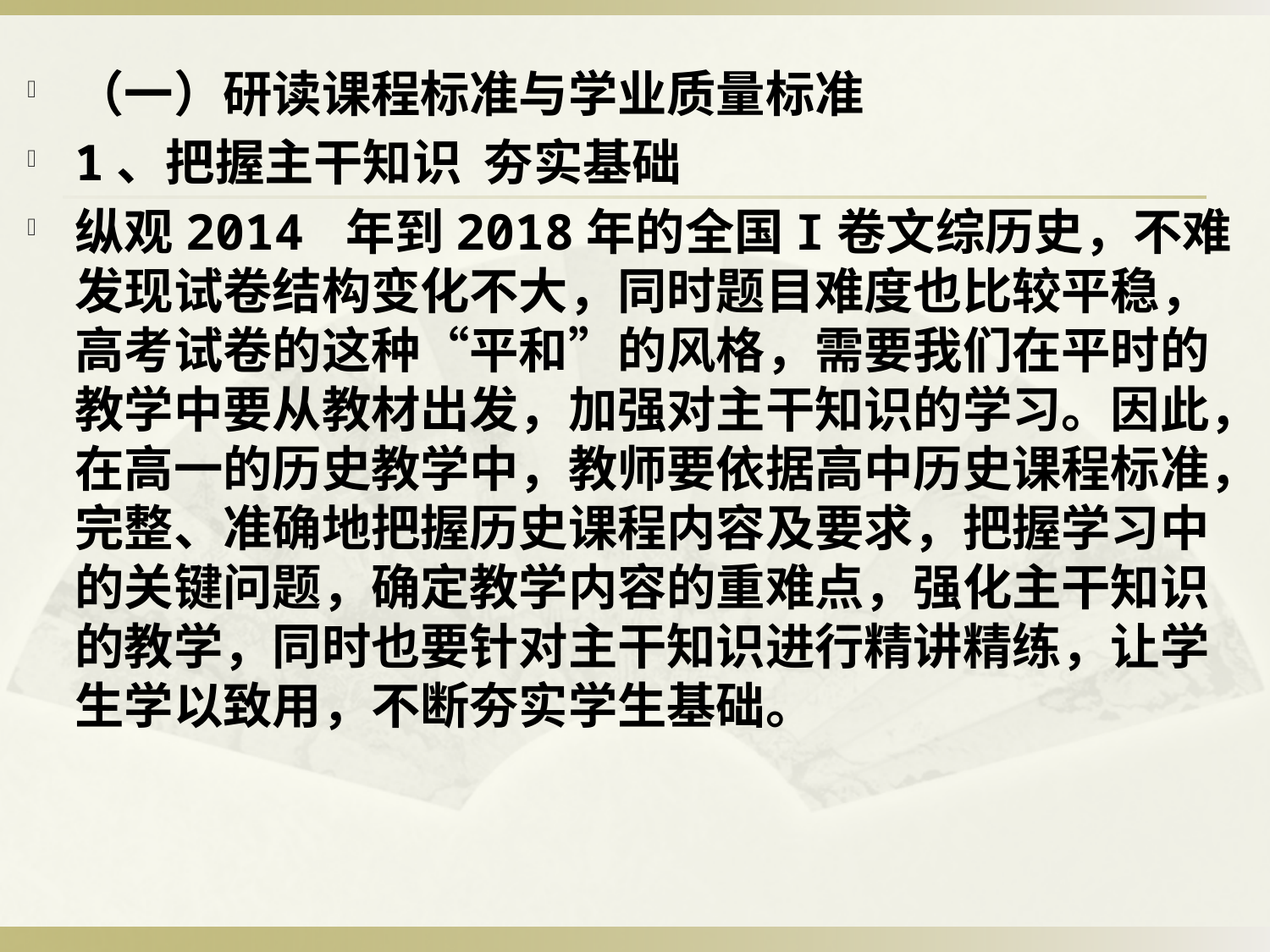

（一）研读课程标准与学业质量标准
1、把握主干知识  夯实基础
纵观2014 年到2018年的全国I卷文综历史，不难发现试卷结构变化不大，同时题目难度也比较平稳，高考试卷的这种“平和”的风格，需要我们在平时的教学中要从教材出发，加强对主干知识的学习。因此，在高一的历史教学中，教师要依据高中历史课程标准，完整、准确地把握历史课程内容及要求，把握学习中的关键问题，确定教学内容的重难点，强化主干知识的教学，同时也要针对主干知识进行精讲精练，让学生学以致用，不断夯实学生基础。